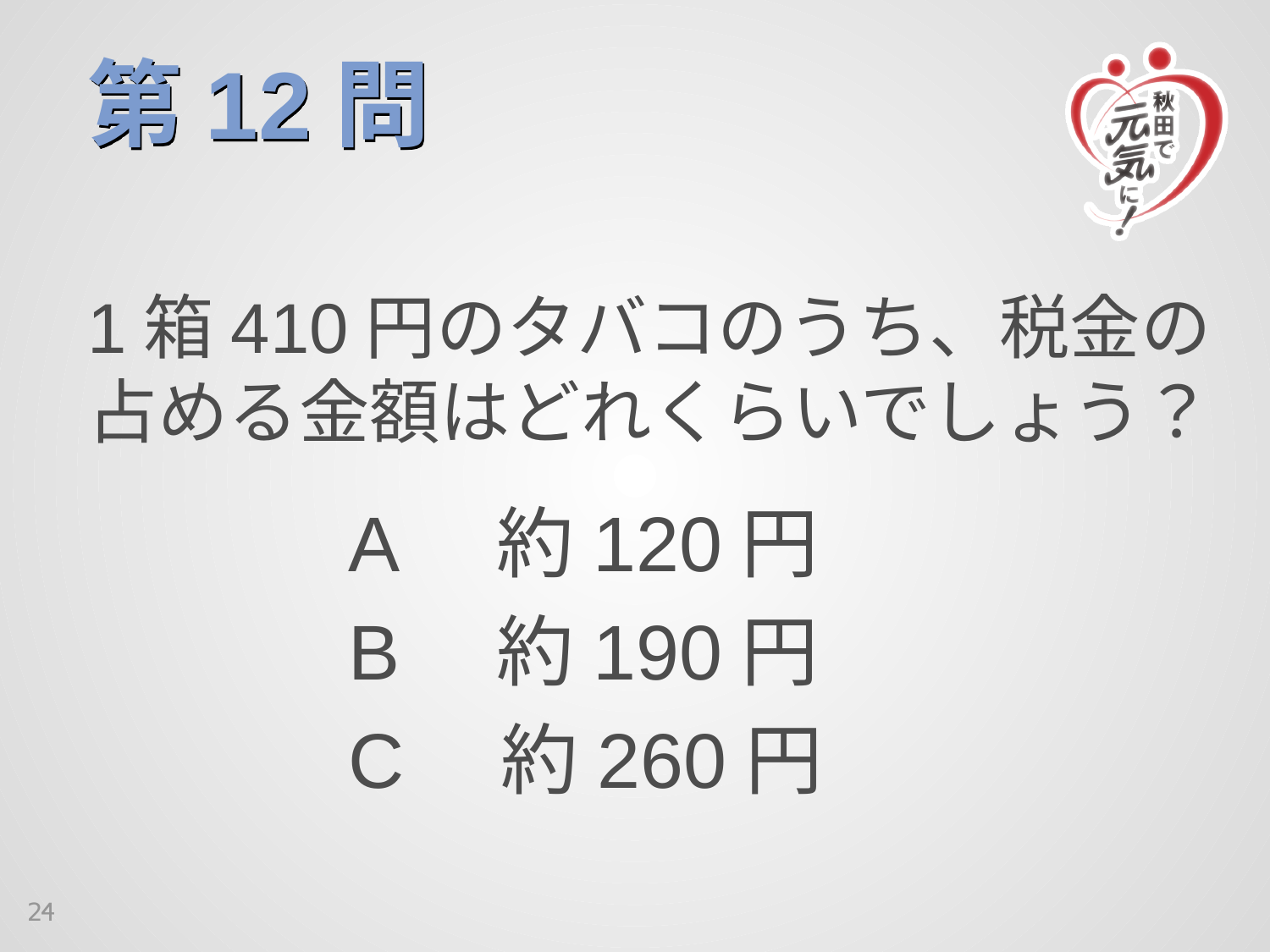

# 第12問
1箱410円のタバコのうち、税金の占める金額はどれくらいでしょう？
A　約120円
B　約190円
C　約260円
24